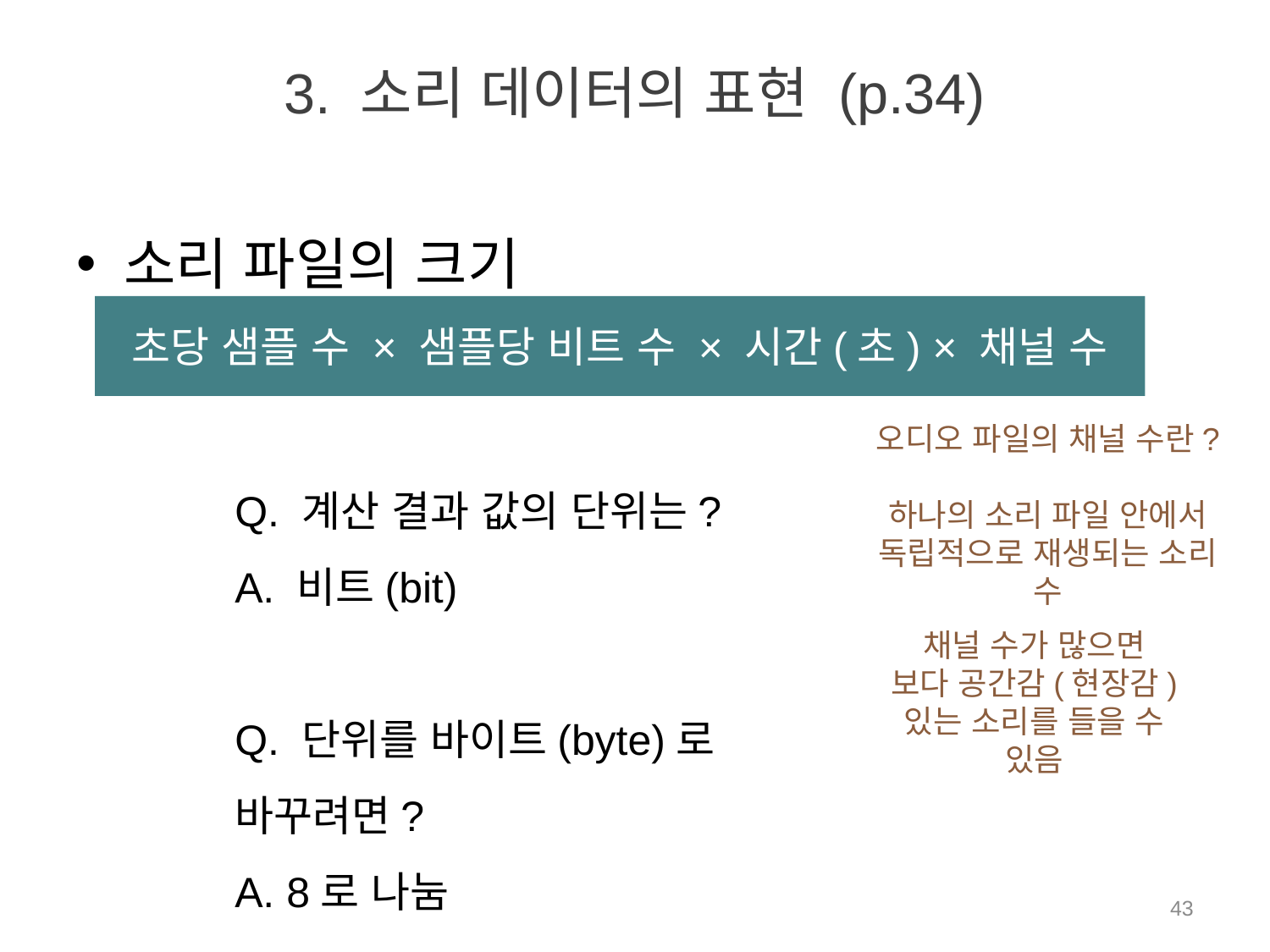

# 3. 소리 데이터의 표현 (p.34)
소리 파일의 크기

초당 샘플 수 × 샘플당 비트 수 × 시간(초) × 채널 수
오디오 파일의 채널 수란?

하나의 소리 파일 안에서
독립적으로 재생되는 소리 수
Q. 계산 결과 값의 단위는?
A. 비트(bit)

Q. 단위를 바이트(byte)로 바꾸려면?
A. 8로 나눔
채널 수가 많으면
보다 공간감(현장감) 있는 소리를 들을 수 있음
43